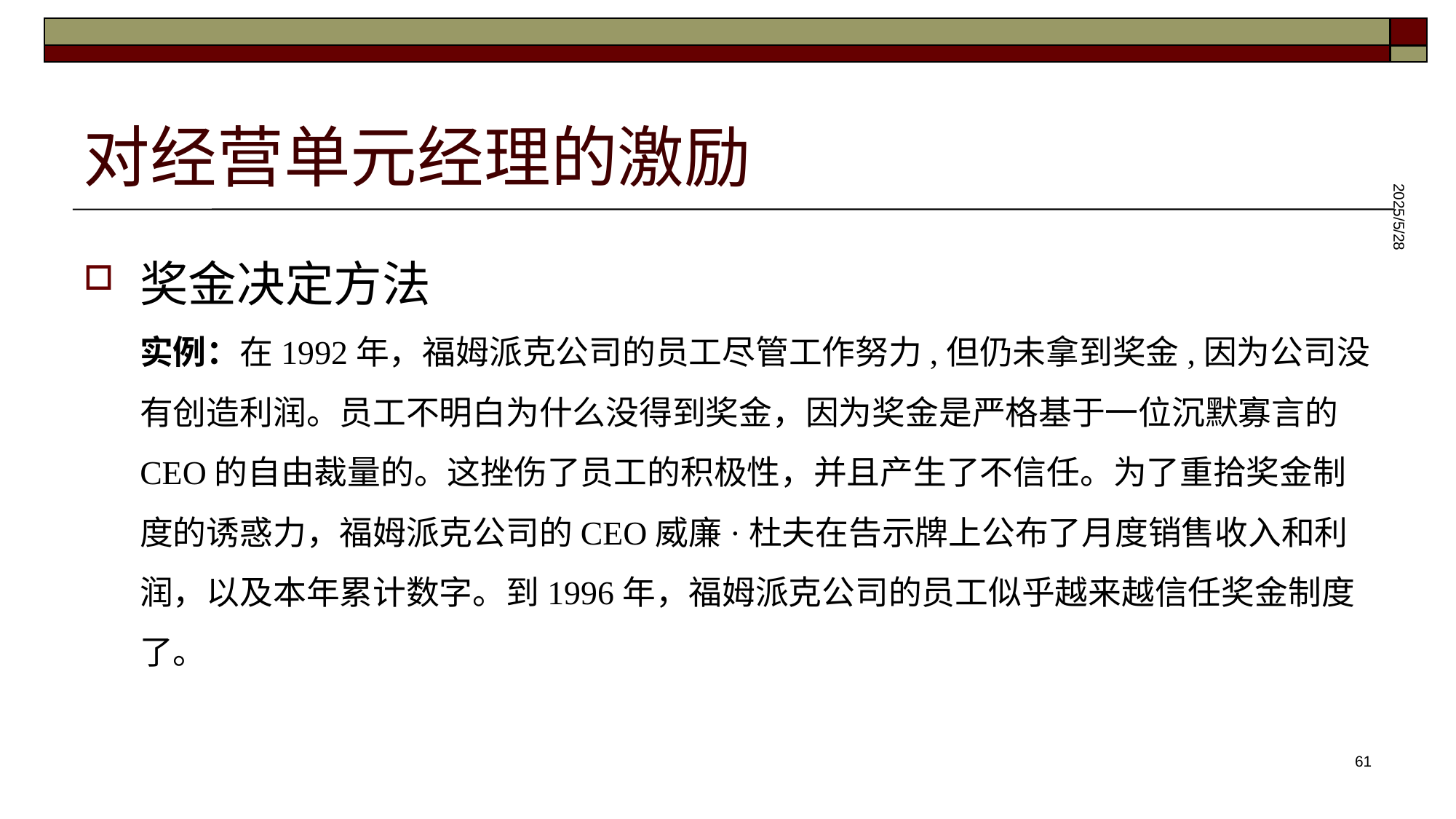

# 对经营单元经理的激励
2025/5/28
奖金决定方法
实例：在1992年，福姆派克公司的员工尽管工作努力,但仍未拿到奖金,因为公司没有创造利润。员工不明白为什么没得到奖金，因为奖金是严格基于一位沉默寡言的CEO的自由裁量的。这挫伤了员工的积极性，并且产生了不信任。为了重拾奖金制度的诱惑力，福姆派克公司的CEO威廉·杜夫在告示牌上公布了月度销售收入和利润，以及本年累计数字。到1996年，福姆派克公司的员工似乎越来越信任奖金制度了。

61